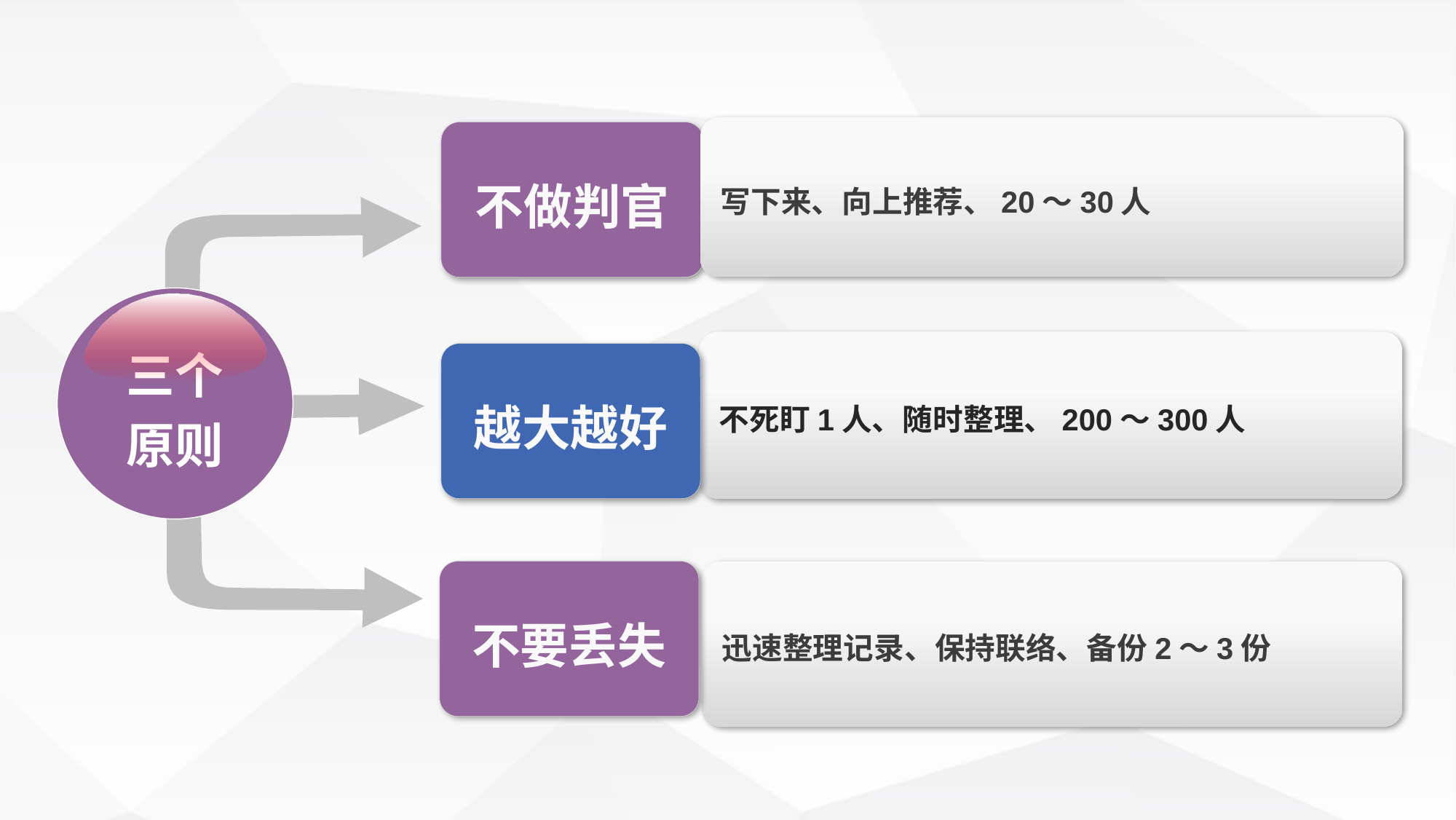

写下来、向上推荐、20～30人
不做判官

三个原则

不死盯1人、随时整理、200～300人
越大越好

不要丢失
迅速整理记录、保持联络、备份2～3份